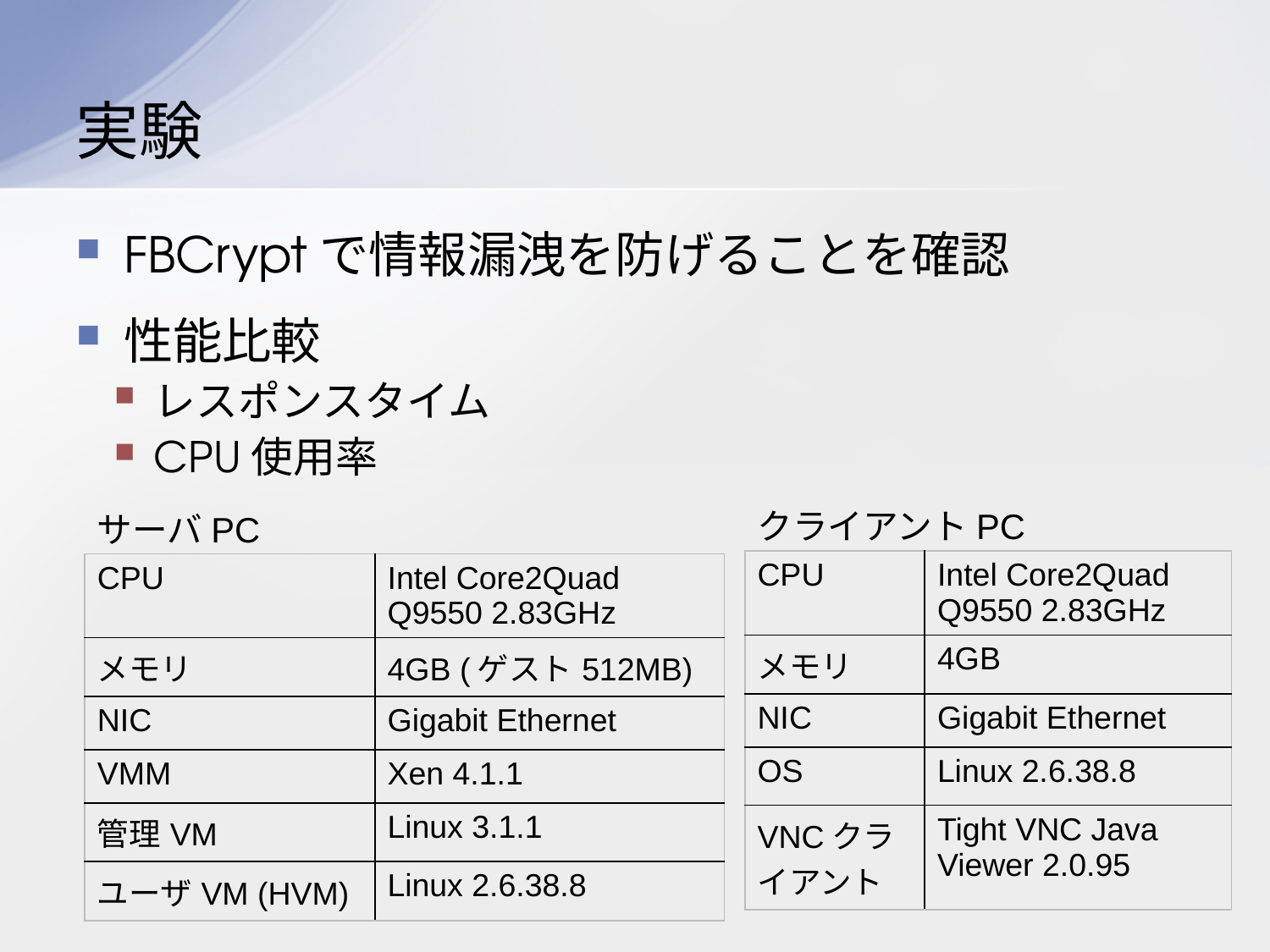

# 実験
FBCryptで情報漏洩を防げることを確認
性能比較
レスポンスタイム
CPU使用率
クライアントPC
サーバPC
| CPU | Intel Core2Quad Q9550 2.83GHz |
| --- | --- |
| メモリ | 4GB |
| NIC | Gigabit Ethernet |
| OS | Linux 2.6.38.8 |
| VNCクライアント | Tight VNC Java Viewer 2.0.95 |
| CPU | Intel Core2Quad Q9550 2.83GHz |
| --- | --- |
| メモリ | 4GB (ゲスト512MB) |
| NIC | Gigabit Ethernet |
| VMM | Xen 4.1.1 |
| 管理VM | Linux 3.1.1 |
| ユーザVM (HVM) | Linux 2.6.38.8 |